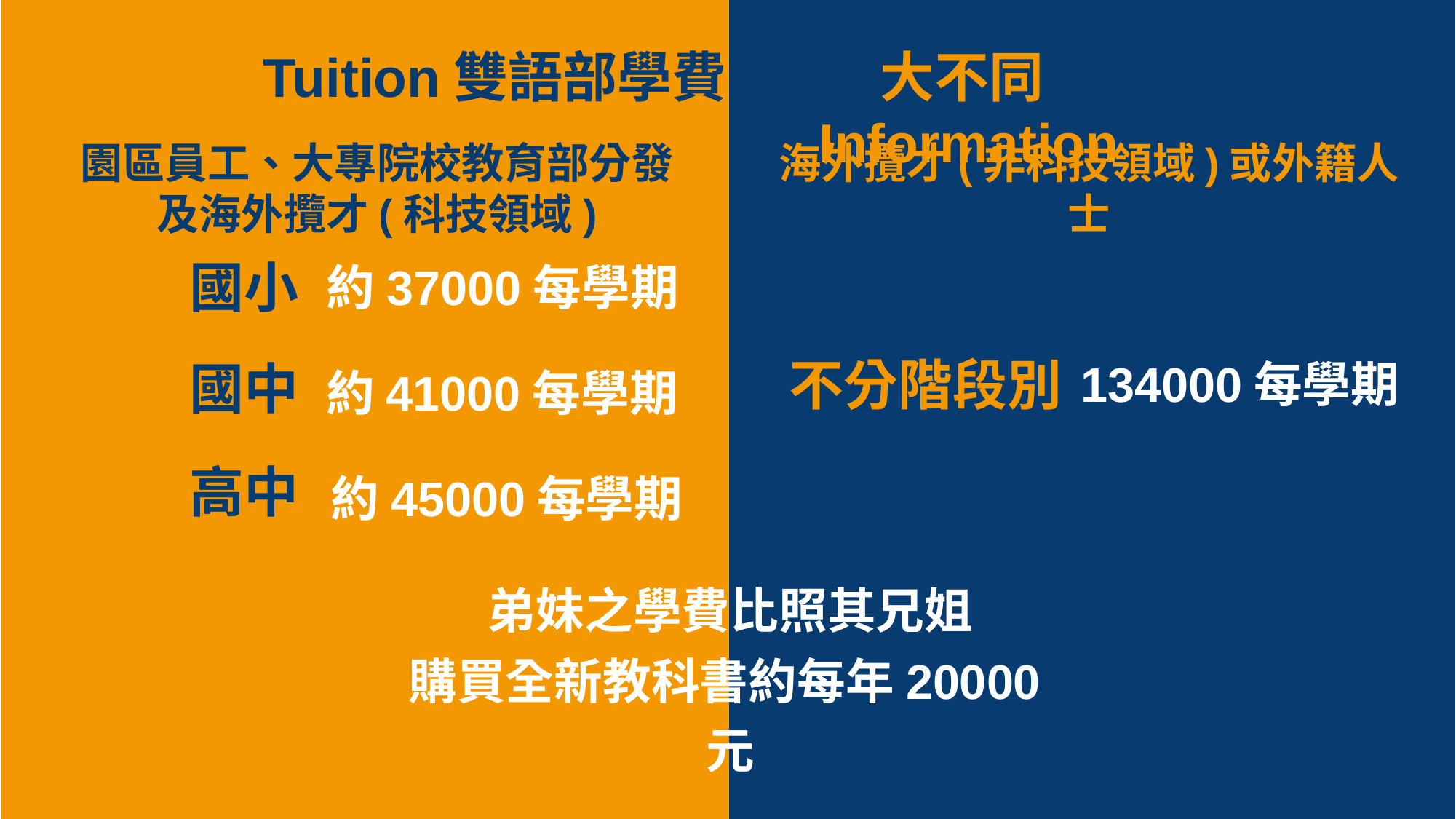

Tuition雙語部學費
大不同Information
園區員工、大專院校教育部分發
及海外攬才(科技領域)
海外攬才(非科技領域)或外籍人士
國小
約37000每學期
不分階段別
國中
134000每學期
約41000每學期
高中
約45000每學期
弟妹之學費比照其兄姐
購買全新教科書約每年20000元